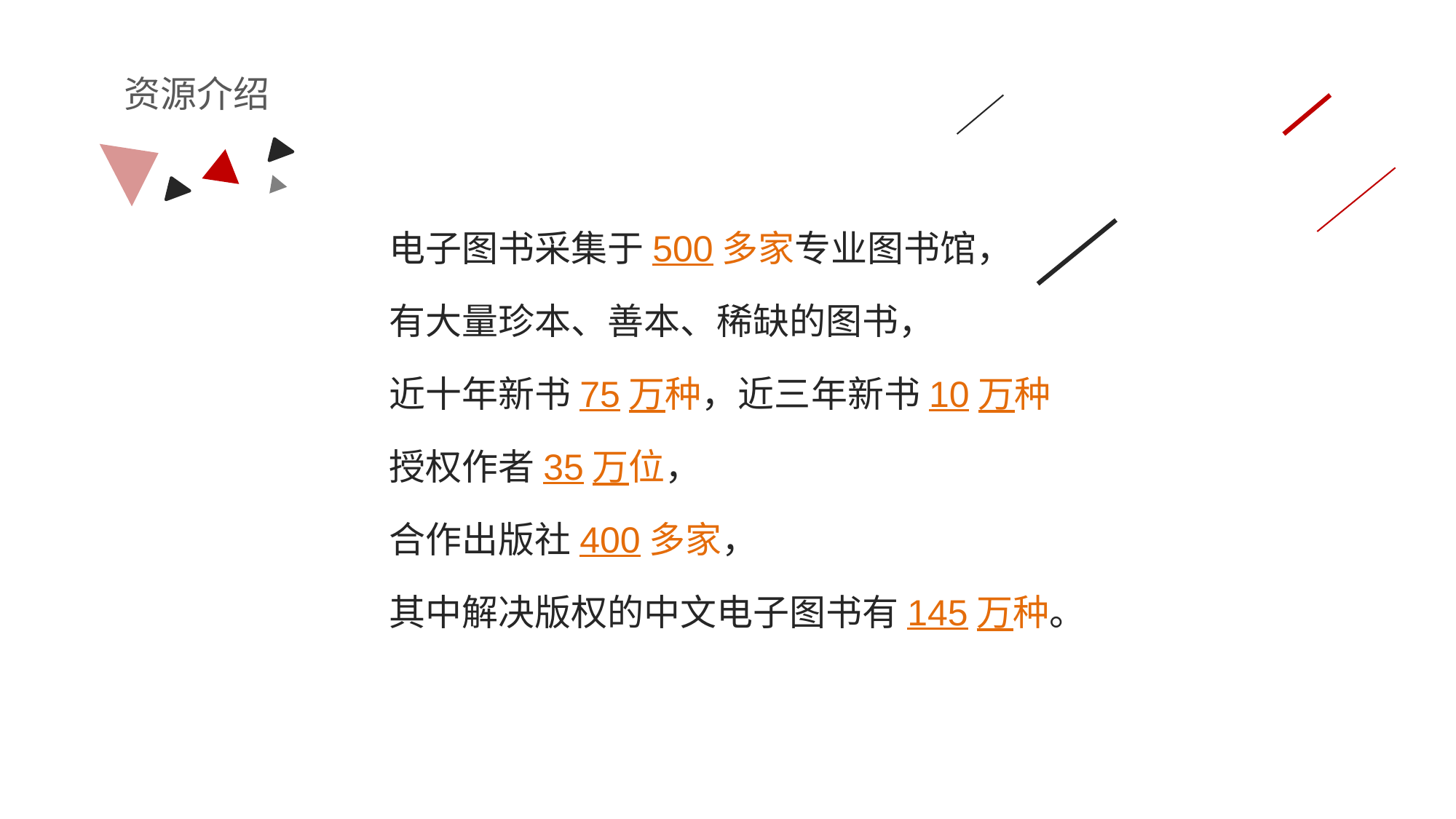

资源介绍

电子图书采集于500多家专业图书馆，
有大量珍本、善本、稀缺的图书，
近十年新书75万种，近三年新书10万种
授权作者35万位，
合作出版社400多家，
其中解决版权的中文电子图书有145万种。